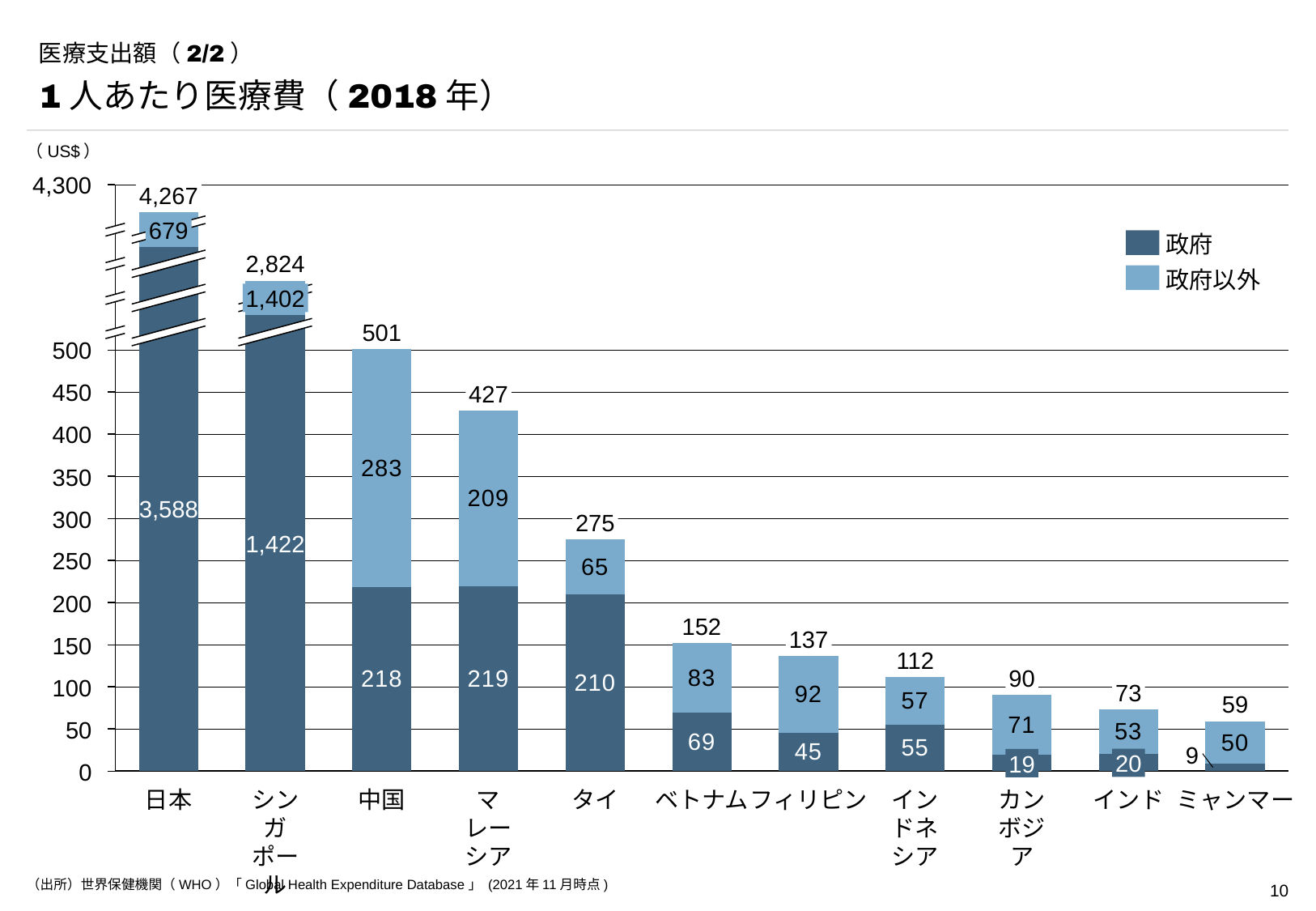

# 医療支出額（2/2）
1人あたり医療費（2018年）
（US$）
4,300

### Chart

| Category |  |  |
|---|---|---|
4,267
679

政府

2,824

政府以外

1,402

501

500
450
427
400
350
3,588
300
275
1,422
250
200
152
137
150
112
90
100
73
59
50
20
19
0
日本
シンガポール
中国
マレーシア
タイ
ベトナム
フィリピン
インドネシア
カンボジア
インド
ミャンマー
（出所）世界保健機関（WHO）「Global Health Expenditure Database」 (2021年11月時点)